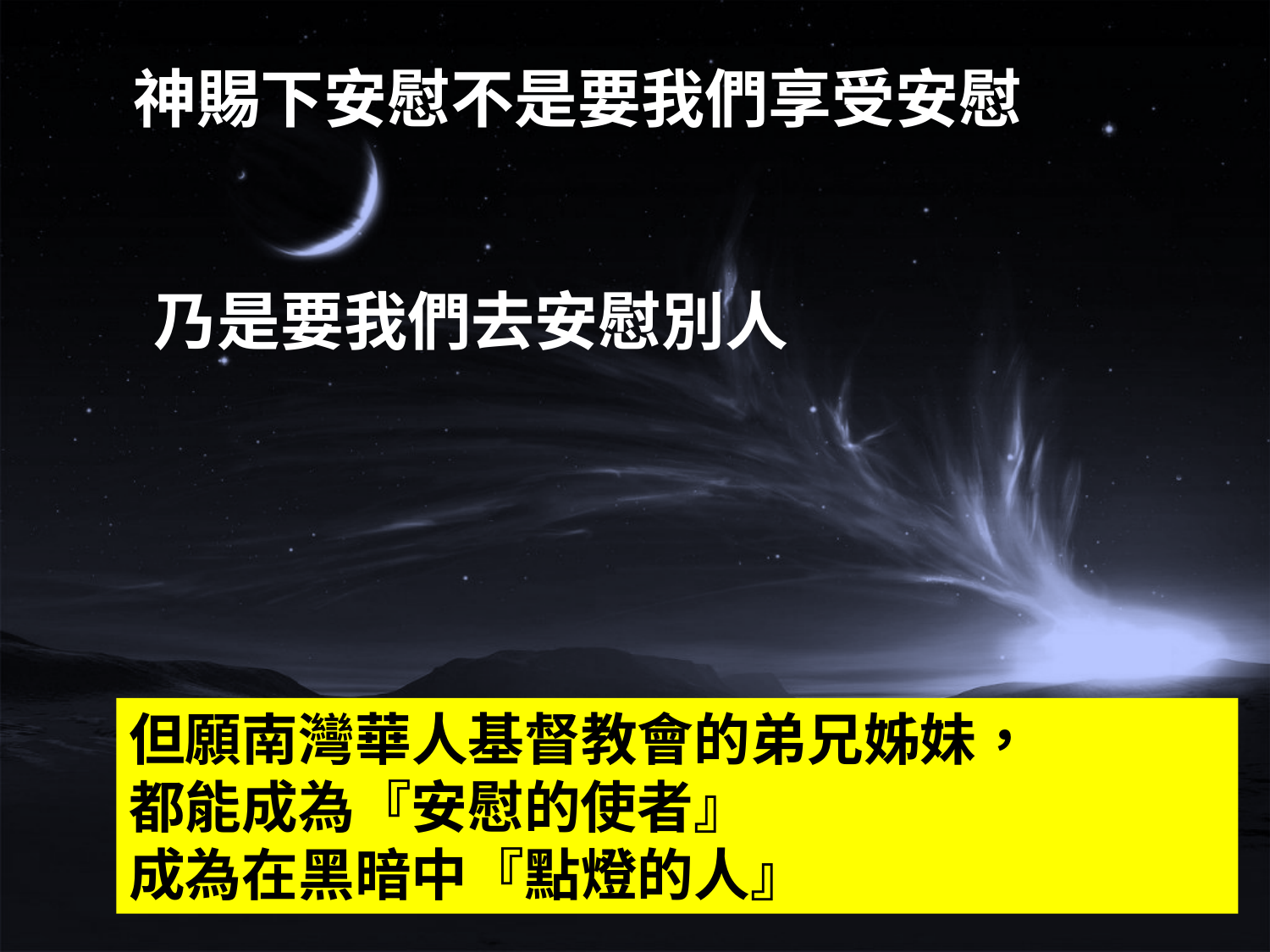

神賜下安慰不是要我們享受安慰
乃是要我們去安慰別人
但願南灣華人基督教會的弟兄姊妹，
都能成為『安慰的使者』
成為在黑暗中『點燈的人』